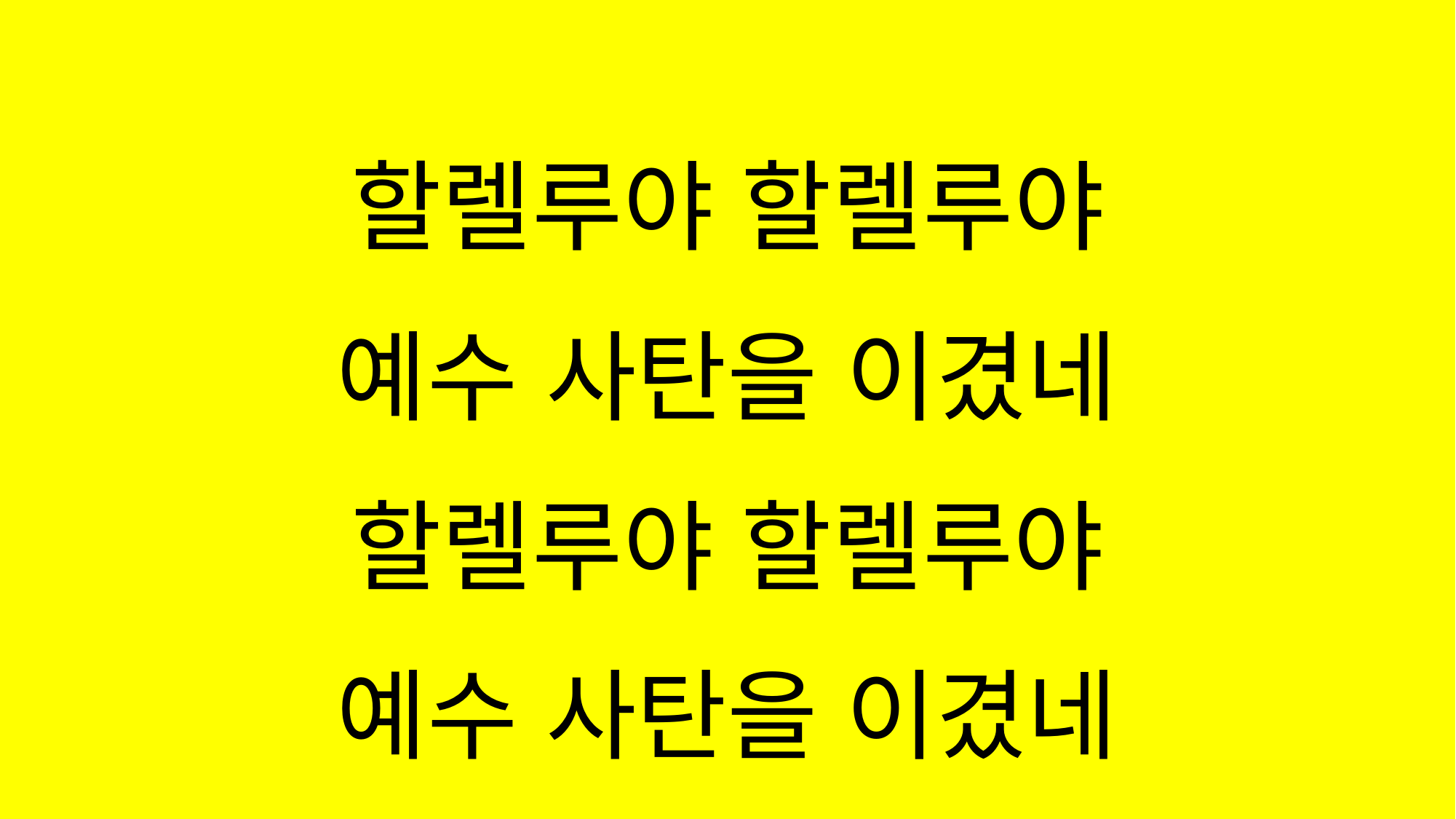

#
할렐루야 할렐루야

예수 사탄을 이겼네

할렐루야 할렐루야

예수 사탄을 이겼네